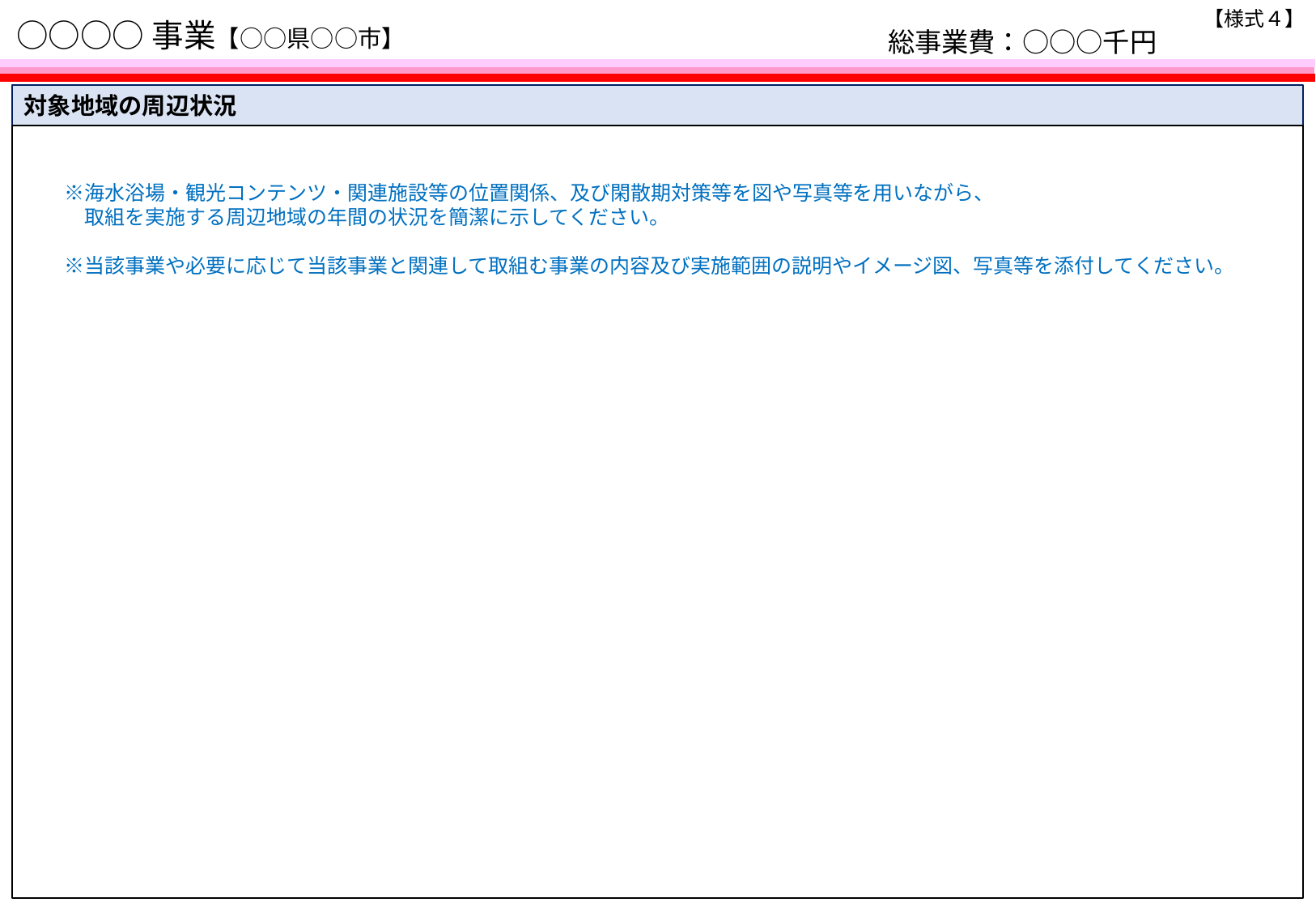

【様式４】
# ○○○○事業【○○県○○市】
総事業費：○○○千円
対象地域の周辺状況

　　※海水浴場・観光コンテンツ・関連施設等の位置関係、及び閑散期対策等を図や写真等を用いながら、
　　　取組を実施する周辺地域の年間の状況を簡潔に示してください。

　　※当該事業や必要に応じて当該事業と関連して取組む事業の内容及び実施範囲の説明やイメージ図、写真等を添付してください。